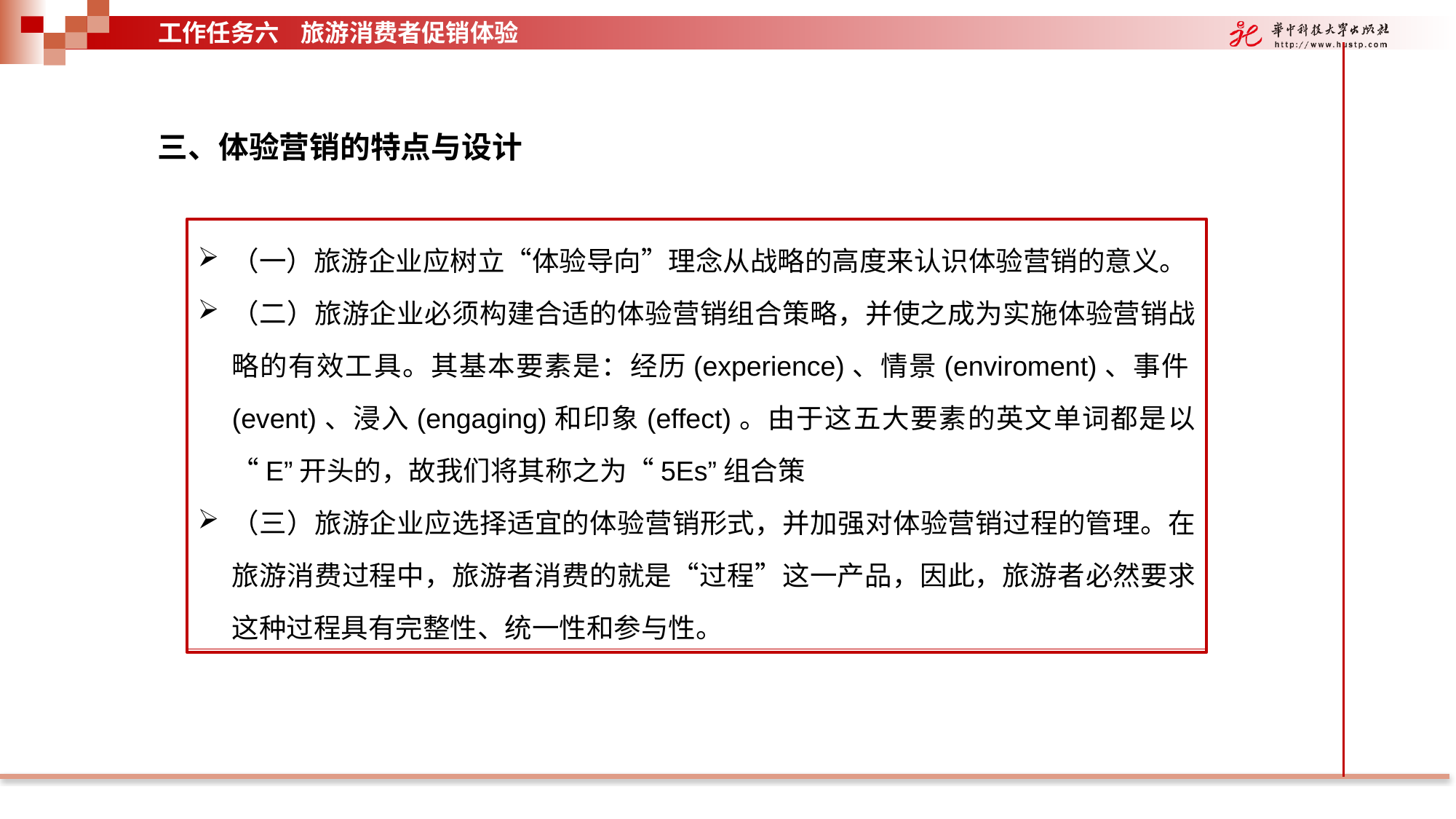

工作任务六    旅游消费者促销体验
三、体验营销的特点与设计

（一）旅游企业应树立“体验导向”理念从战略的高度来认识体验营销的意义。
（二）旅游企业必须构建合适的体验营销组合策略，并使之成为实施体验营销战略的有效工具。其基本要素是：经历(experience)、情景(enviroment)、事件(event)、浸入(engaging)和印象(effect)。由于这五大要素的英文单词都是以“E”开头的，故我们将其称之为“5Es”组合策
（三）旅游企业应选择适宜的体验营销形式，并加强对体验营销过程的管理。在旅游消费过程中，旅游者消费的就是“过程”这一产品，因此，旅游者必然要求这种过程具有完整性、统一性和参与性。